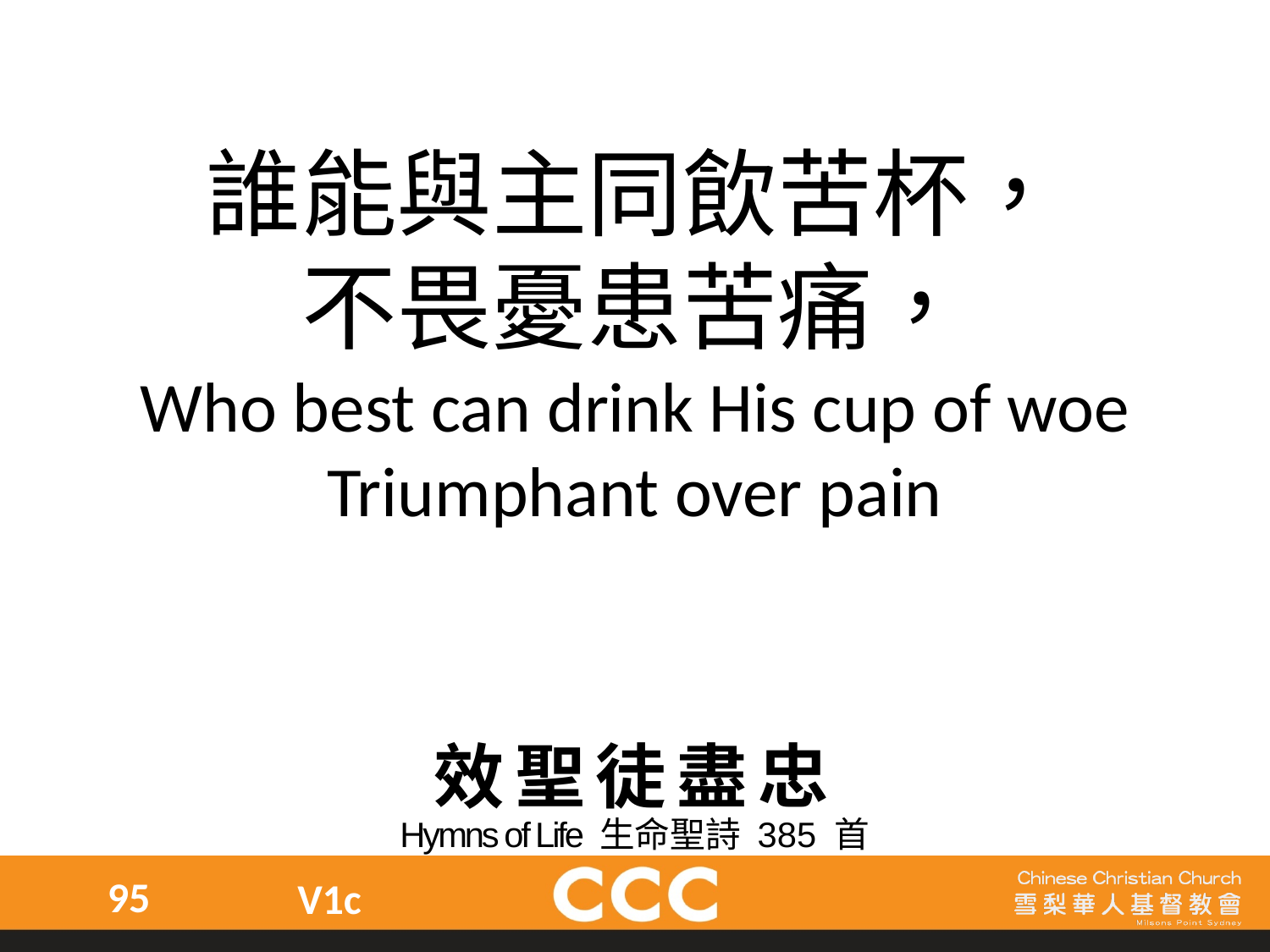

誰能與主同飲苦杯，
不畏憂患苦痛，
Who best can drink His cup of woe
Triumphant over pain
效聖徒盡忠
Hymns of Life 生命聖詩 385 首
95
V1c